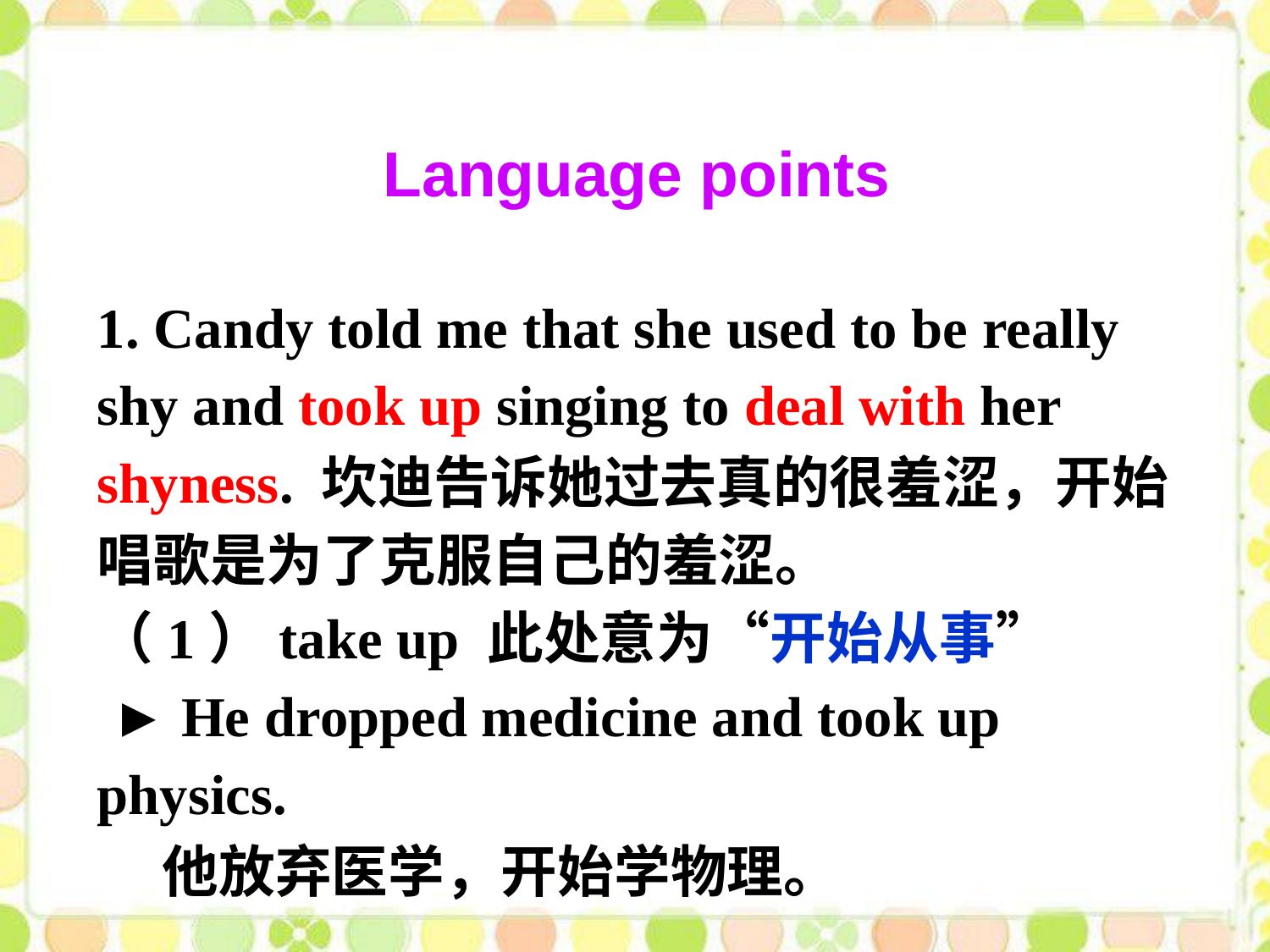

Language points
1. Candy told me that she used to be really shy and took up singing to deal with her shyness. 坎迪告诉她过去真的很羞涩，开始唱歌是为了克服自己的羞涩。
（1）take up 此处意为“开始从事”
 ► He dropped medicine and took up physics.
    他放弃医学，开始学物理。